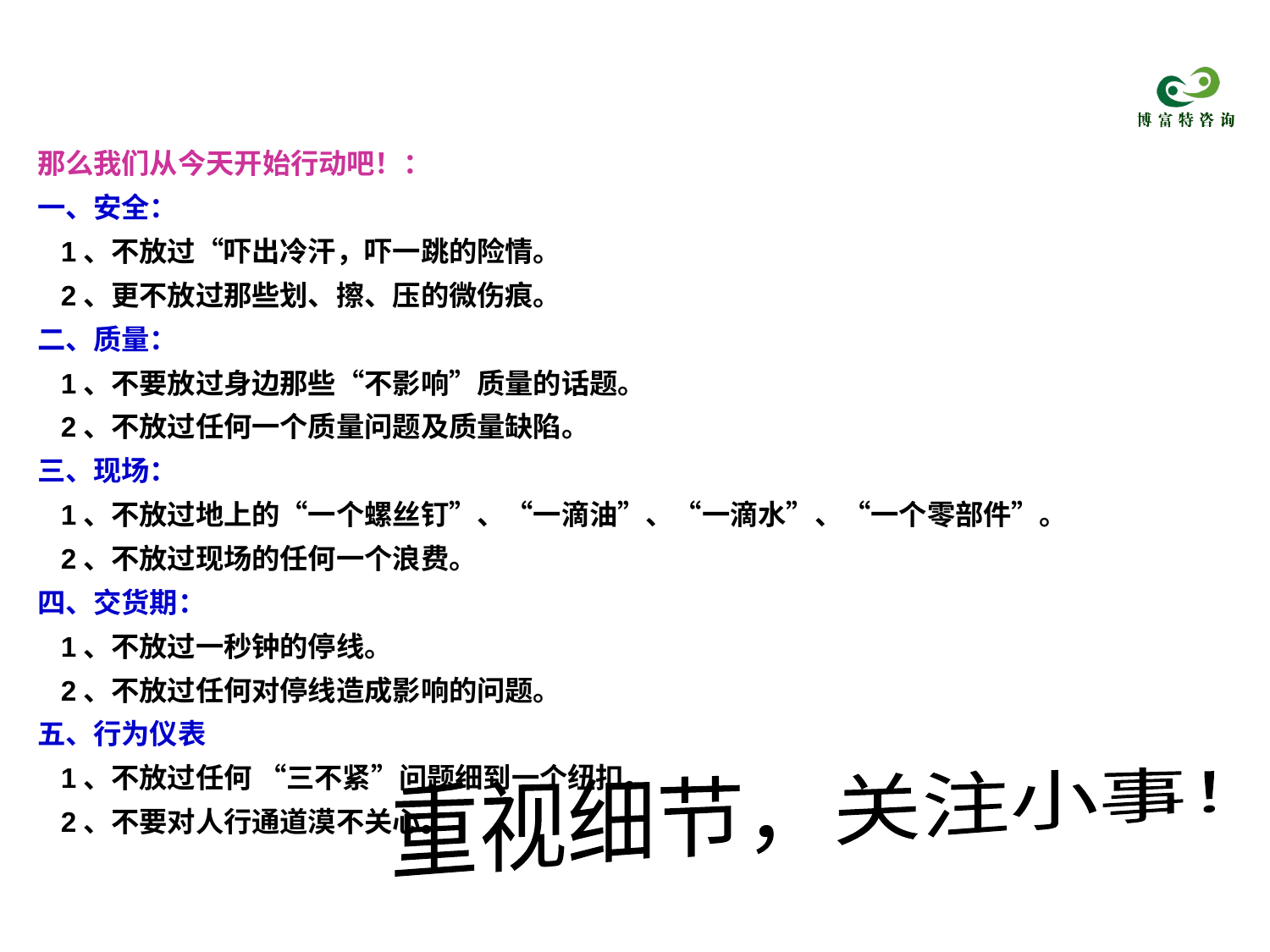

那么我们从今天开始行动吧！：
一、安全：
   1、不放过“吓出冷汗，吓一跳的险情。
   2、更不放过那些划、擦、压的微伤痕。
二、质量：
   1、不要放过身边那些“不影响”质量的话题。
   2、不放过任何一个质量问题及质量缺陷。
三、现场：
   1、不放过地上的“一个螺丝钉”、“一滴油”、“一滴水”、“一个零部件”。
   2、不放过现场的任何一个浪费。
四、交货期：
   1、不放过一秒钟的停线。
   2、不放过任何对停线造成影响的问题。
五、行为仪表
   1、不放过任何 “三不紧”问题细到一个纽扣。
   2、不要对人行通道漠不关心。
重视细节，关注小事！